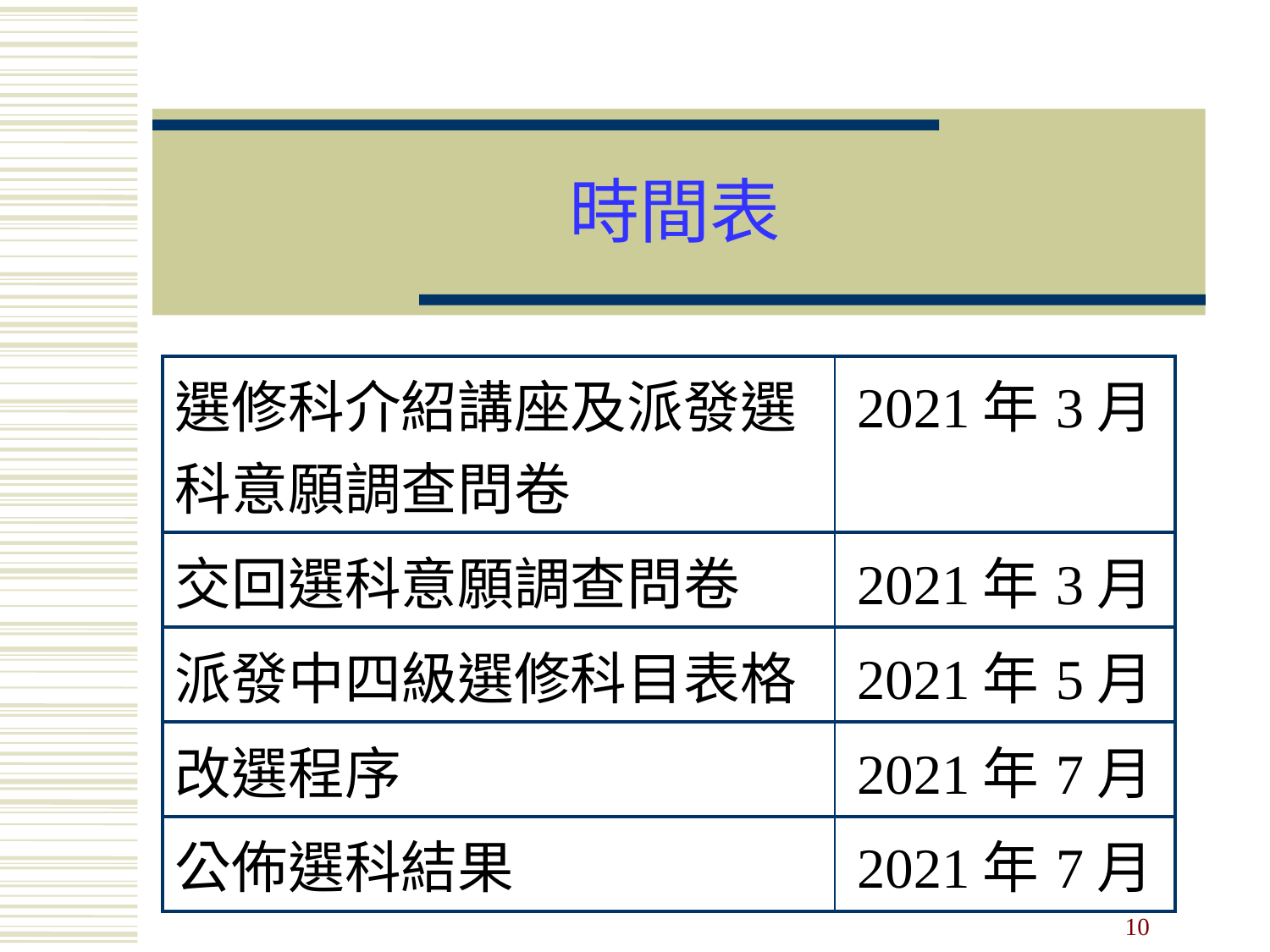

# 時間表
| 選修科介紹講座及派發選科意願調查問卷 | 2021年3月 |
| --- | --- |
| 交回選科意願調查問卷 | 2021年3月 |
| 派發中四級選修科目表格 | 2021年5月 |
| 改選程序 | 2021年7月 |
| 公佈選科結果 | 2021年7月 |
10